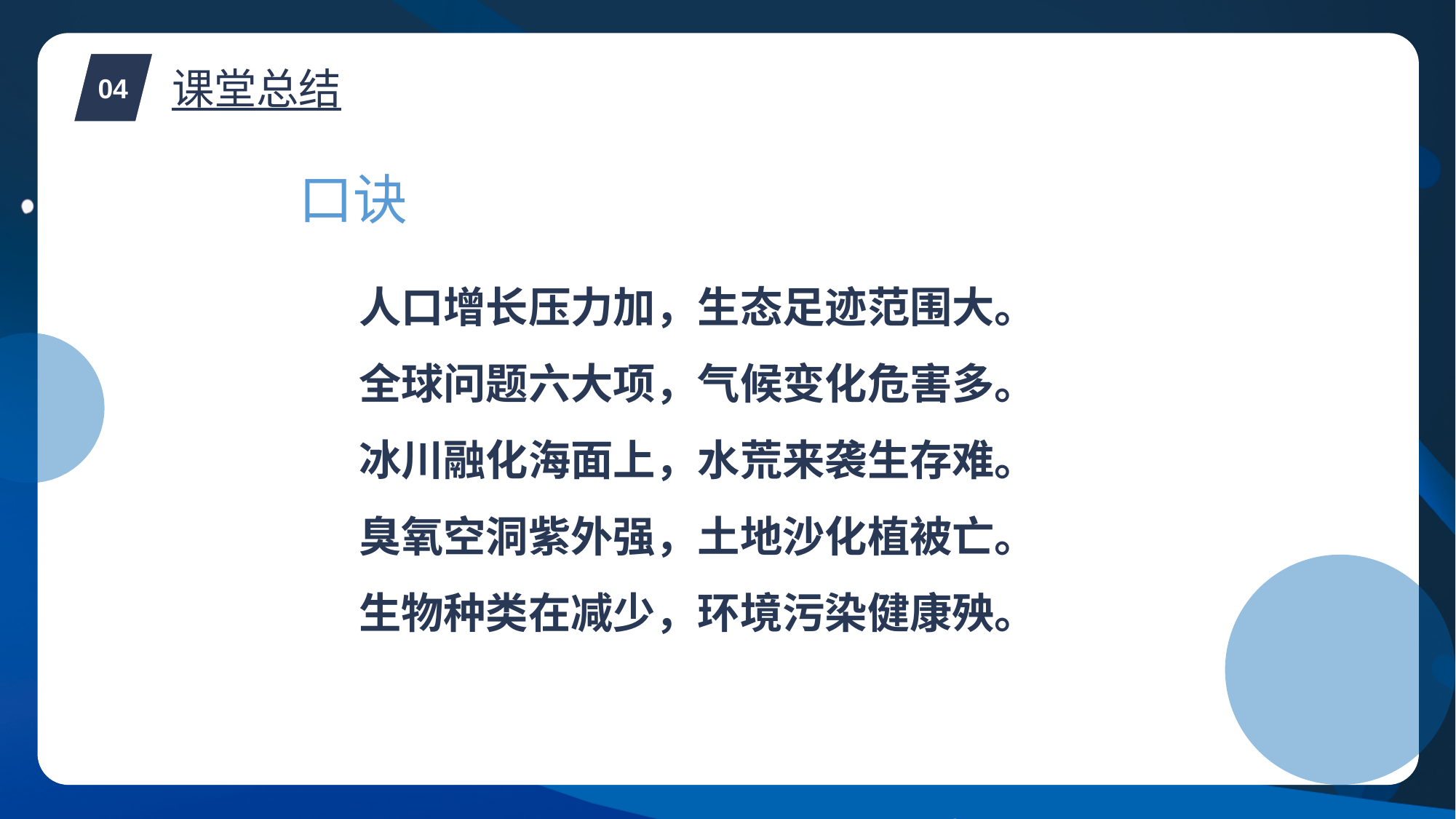

04
课堂总结
口诀
人口增长压力加，生态足迹范围大。
全球问题六大项，气候变化危害多。
冰川融化海面上，水荒来袭生存难。
臭氧空洞紫外强，土地沙化植被亡。
生物种类在减少，环境污染健康殃。